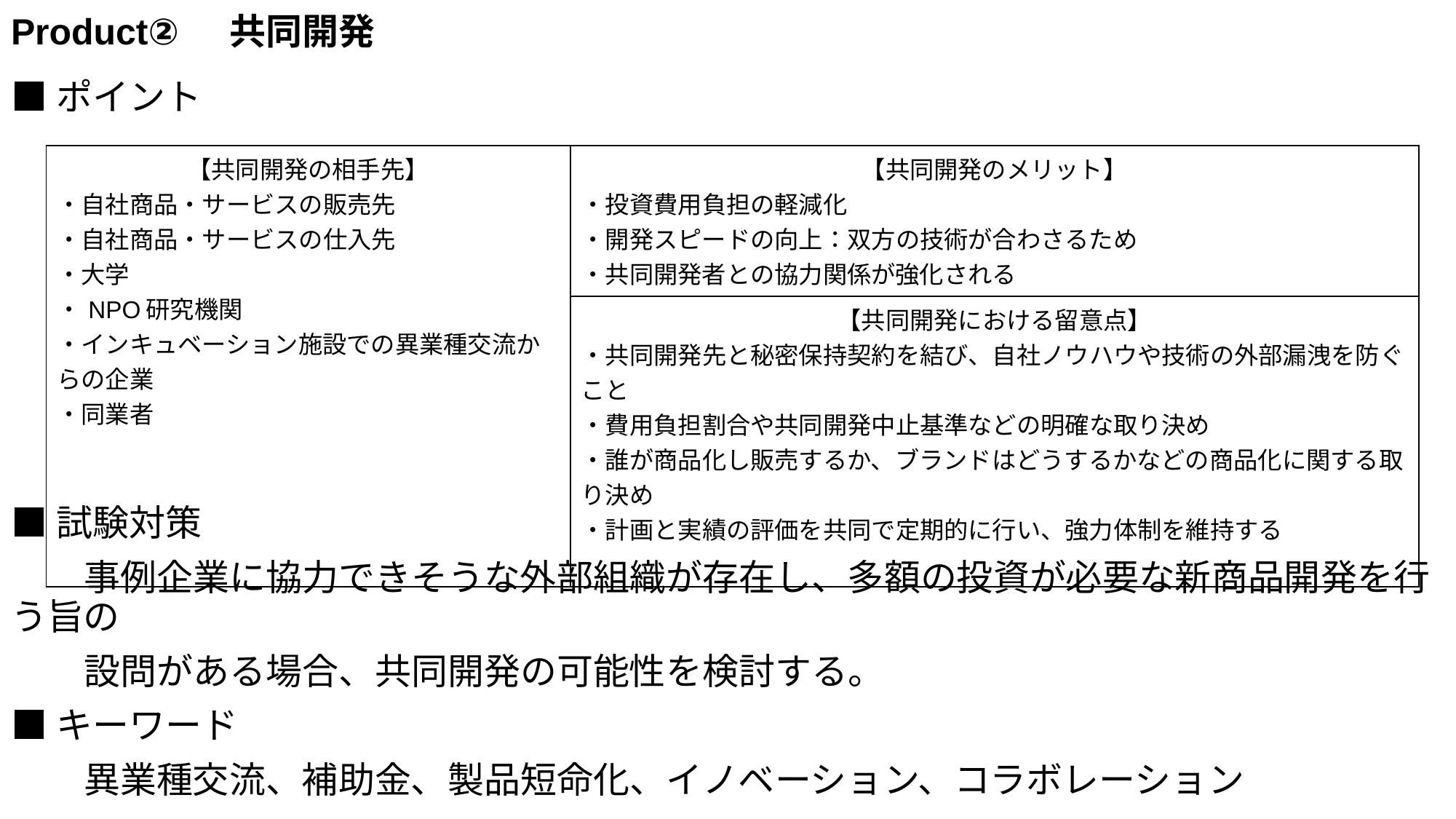

# Product②　共同開発
■ポイント

■試験対策
　　事例企業に協力できそうな外部組織が存在し、多額の投資が必要な新商品開発を行う旨の
　　設問がある場合、共同開発の可能性を検討する。
■キーワード
　　異業種交流、補助金、製品短命化、イノベーション、コラボレーション
| 【共同開発の相手先】 ・自社商品・サービスの販売先 ・自社商品・サービスの仕入先 ・大学 ・NPO研究機関 ・インキュベーション施設での異業種交流からの企業 ・同業者 | 【共同開発のメリット】 ・投資費用負担の軽減化 ・開発スピードの向上：双方の技術が合わさるため ・共同開発者との協力関係が強化される |
| --- | --- |
|  | 【共同開発における留意点】 ・共同開発先と秘密保持契約を結び、自社ノウハウや技術の外部漏洩を防ぐこと ・費用負担割合や共同開発中止基準などの明確な取り決め ・誰が商品化し販売するか、ブランドはどうするかなどの商品化に関する取り決め ・計画と実績の評価を共同で定期的に行い、強力体制を維持する |